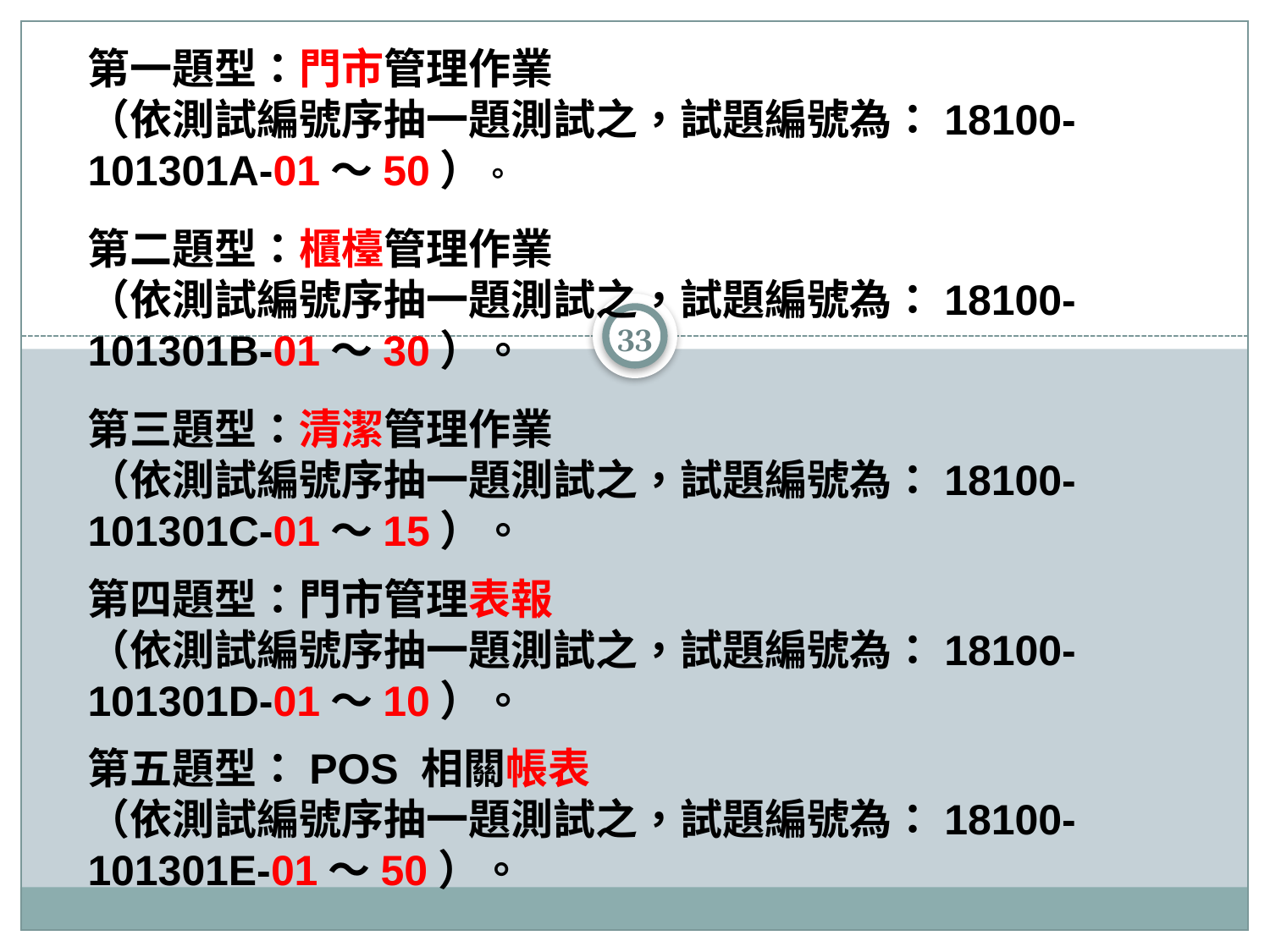

第一題型：門市管理作業
（依測試編號序抽一題測試之，試題編號為：18100-101301A-01～50）。
第二題型：櫃檯管理作業
（依測試編號序抽一題測試之，試題編號為：18100-101301B-01～30）。
33
第三題型：清潔管理作業
（依測試編號序抽一題測試之，試題編號為：18100-101301C-01～15）。
第四題型：門市管理表報
（依測試編號序抽一題測試之，試題編號為：18100-101301D-01～10）。
第五題型：POS 相關帳表
（依測試編號序抽一題測試之，試題編號為：18100-101301E-01～50）。